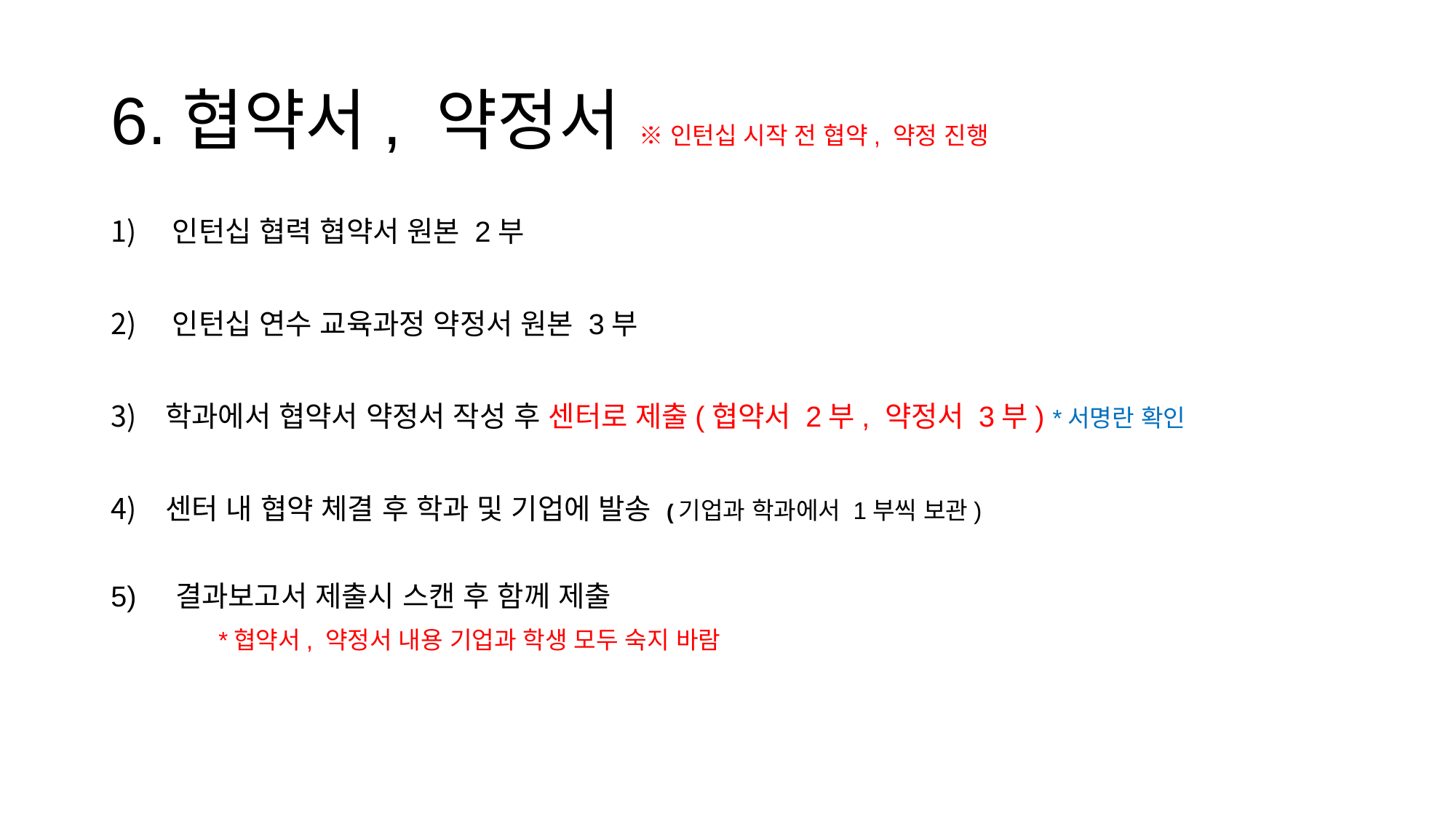

# 6.협약서, 약정서 ※ 인턴십 시작 전 협약, 약정 진행
인턴십 협력 협약서 원본 2부

인턴십 연수 교육과정 약정서 원본 3부

학과에서 협약서 약정서 작성 후 센터로 제출(협약서 2부, 약정서 3부) *서명란 확인

센터 내 협약 체결 후 학과 및 기업에 발송 (기업과 학과에서 1부씩 보관)

5)    결과보고서 제출시 스캔 후 함께 제출
                *협약서, 약정서 내용 기업과 학생 모두 숙지 바람